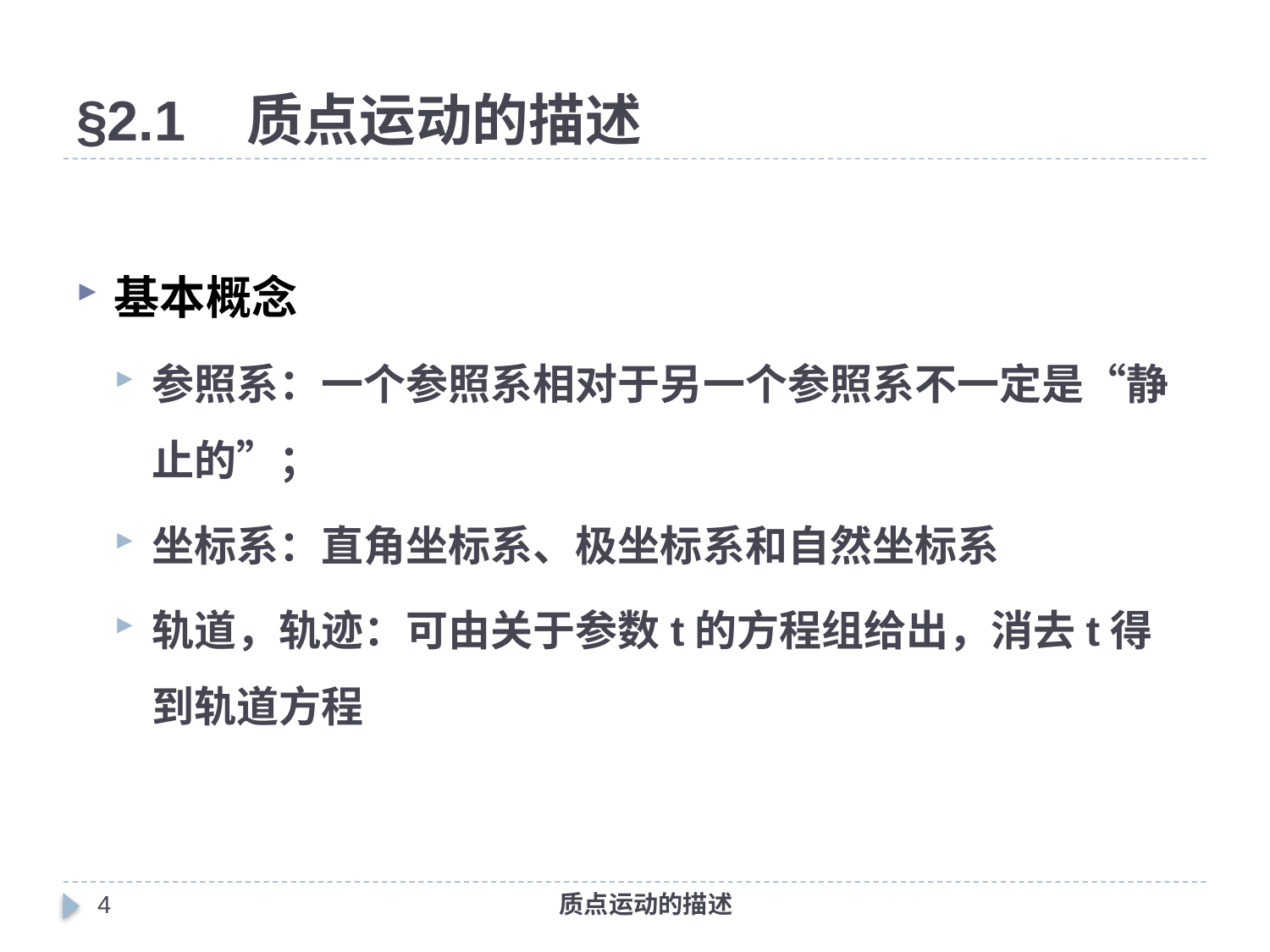

# §2.1   质点运动的描述

基本概念
参照系：一个参照系相对于另一个参照系不一定是“静止的”；
坐标系：直角坐标系、极坐标系和自然坐标系
轨道，轨迹：可由关于参数t的方程组给出，消去t得到轨道方程
4
质点运动的描述